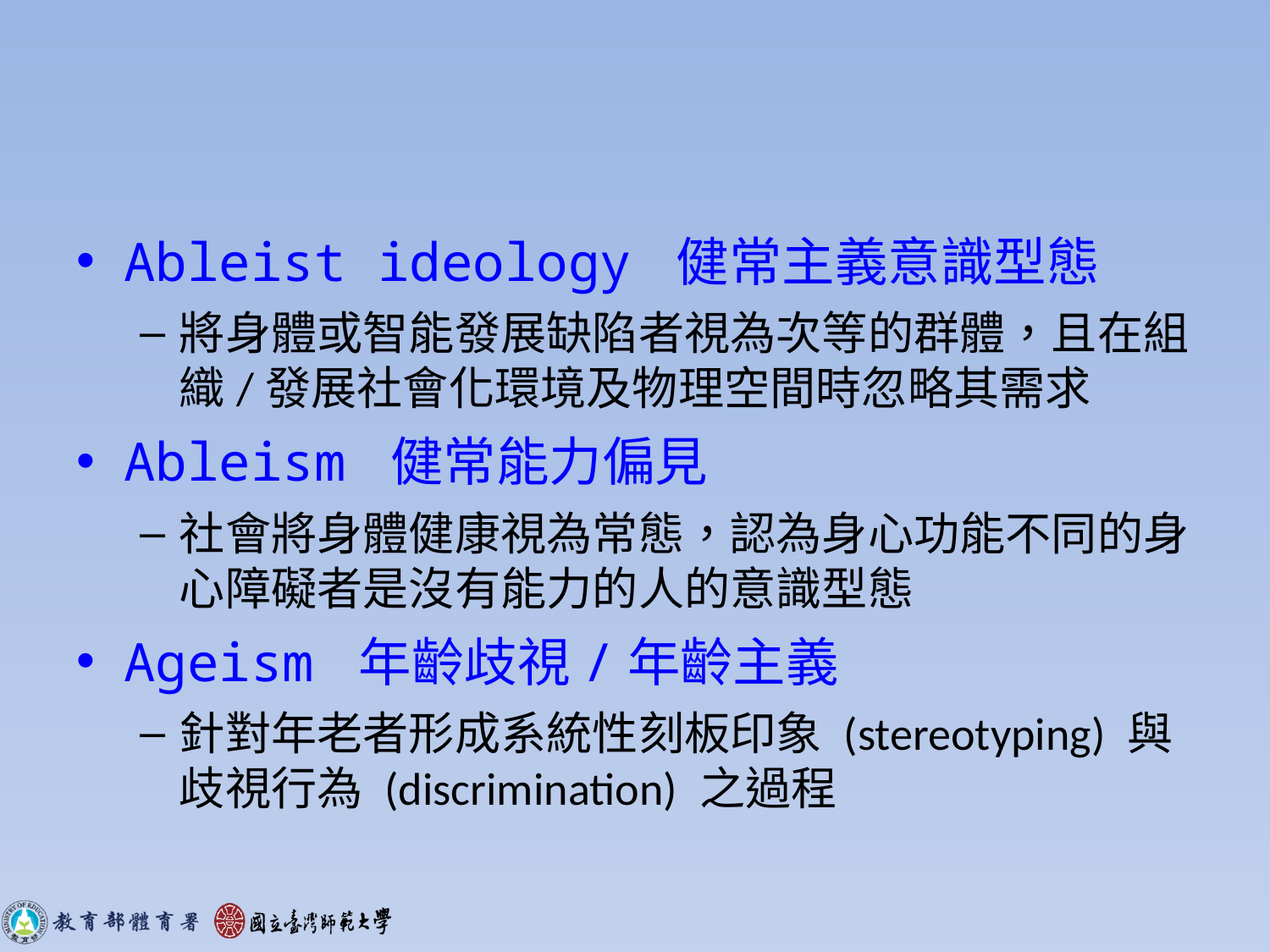

#
Ableist ideology 健常主義意識型態
將身體或智能發展缺陷者視為次等的群體，且在組織/發展社會化環境及物理空間時忽略其需求
Ableism 健常能力偏見
社會將身體健康視為常態，認為身心功能不同的身心障礙者是沒有能力的人的意識型態
Ageism 年齡歧視/年齡主義
針對年老者形成系統性刻板印象 (stereotyping) 與歧視行為 (discrimination) 之過程